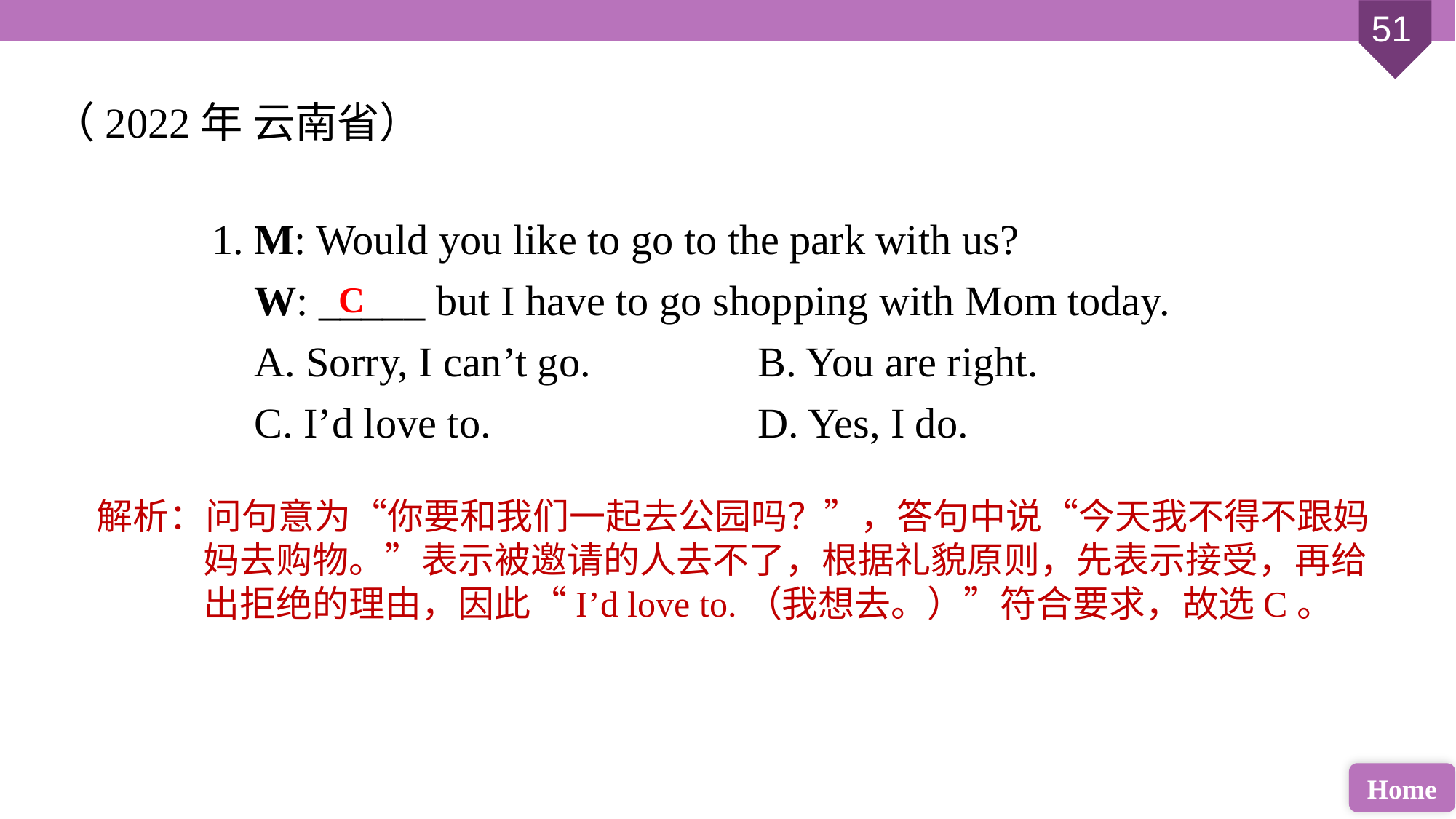

（2022年 云南省）
1. M: Would you like to go to the park with us?
    W: _____ but I have to go shopping with Mom today.
    A. Sorry, I can’t go. 		B. You are right.
    C. I’d love to. 			D. Yes, I do.
C
解析：问句意为“你要和我们一起去公园吗？”，答句中说“今天我不得不跟妈妈去购物。”表示被邀请的人去不了，根据礼貌原则，先表示接受，再给出拒绝的理由，因此“I’d love to.（我想去。）”符合要求，故选C。